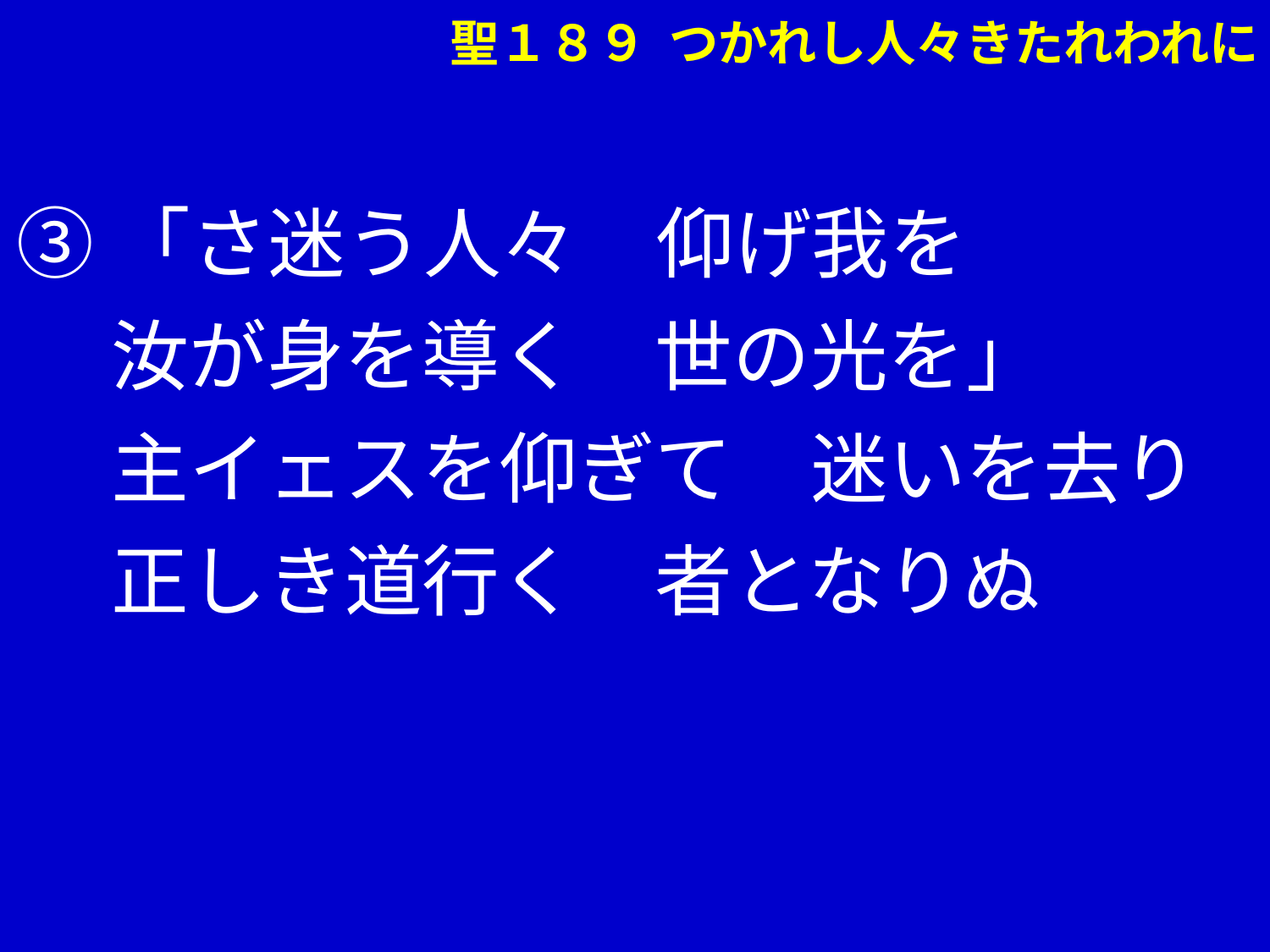

聖１８９  つかれし人々きたれわれに

③「さ迷う人々　仰げ我を
　 汝が身を導く　世の光を」
　 主イェスを仰ぎて　迷いを去り
　 正しき道行く　者となりぬ